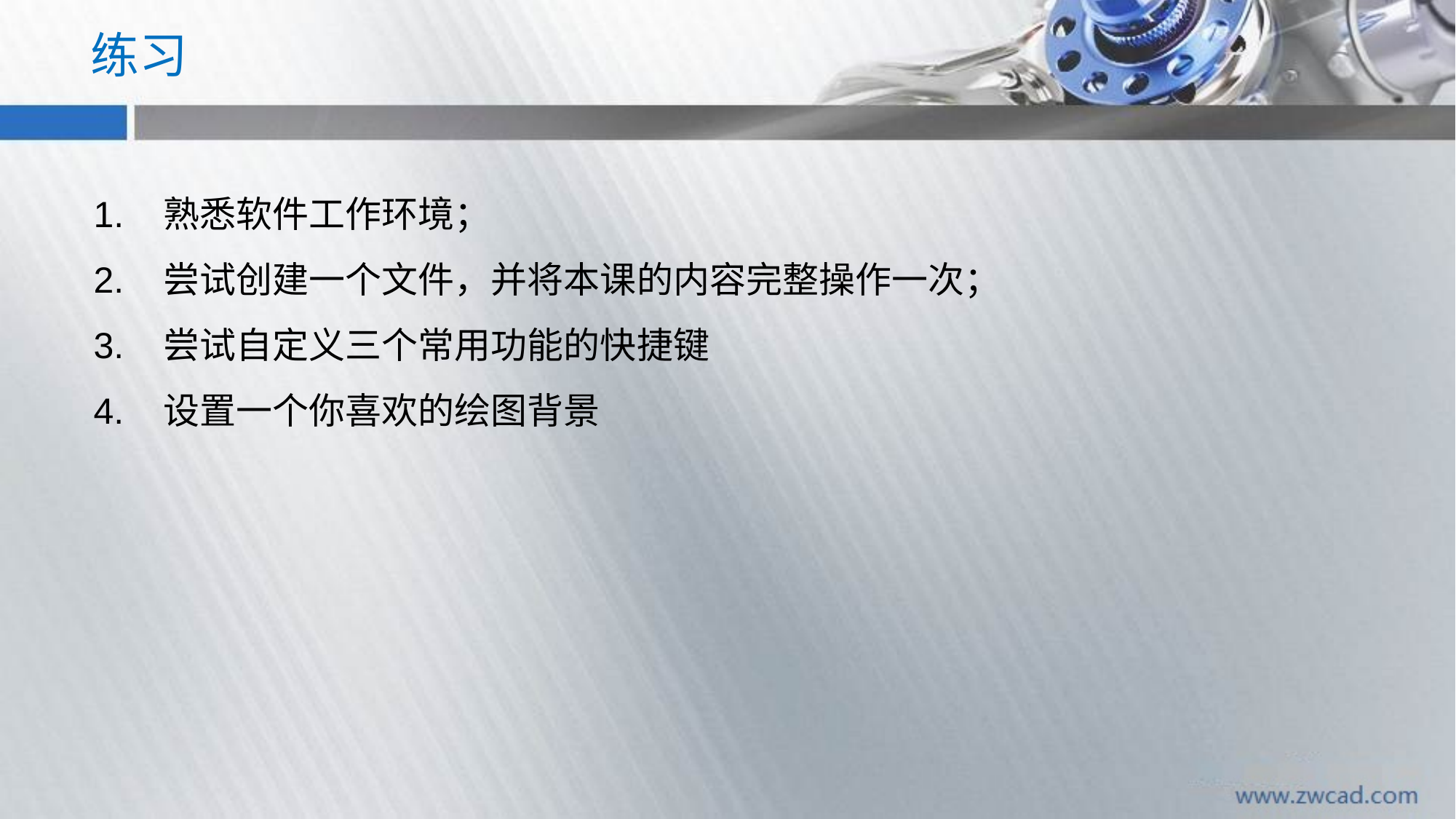

# 练习
熟悉软件工作环境；
尝试创建一个文件，并将本课的内容完整操作一次；
尝试自定义三个常用功能的快捷键
设置一个你喜欢的绘图背景